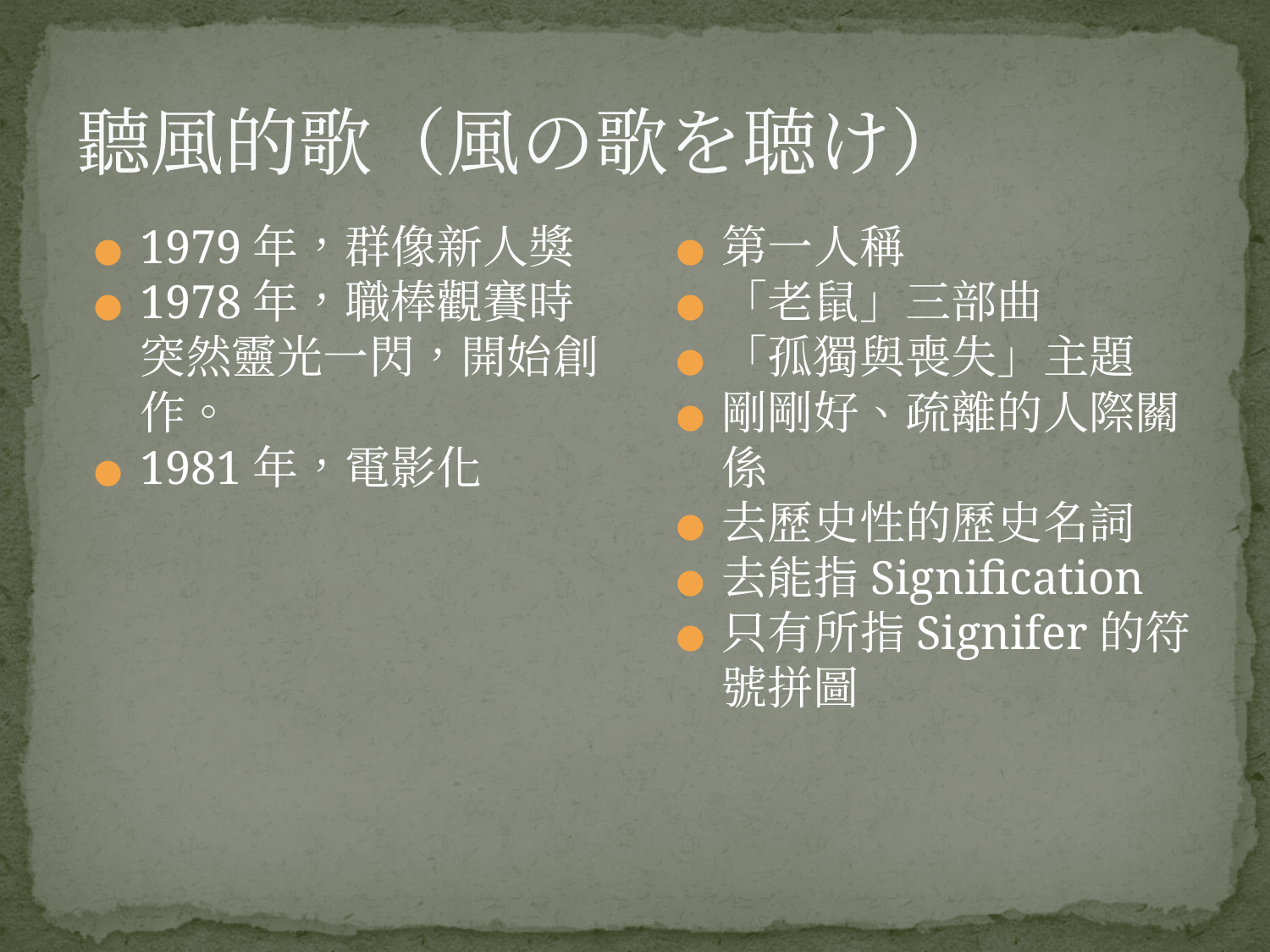

# 聽風的歌（風の歌を聴け）
1979年，群像新人獎
1978年，職棒觀賽時突然靈光一閃，開始創作。
1981年，電影化
第一人稱
「老鼠」三部曲
「孤獨與喪失」主題
剛剛好、疏離的人際關係
去歷史性的歷史名詞
去能指Signification
只有所指Signifer的符號拼圖